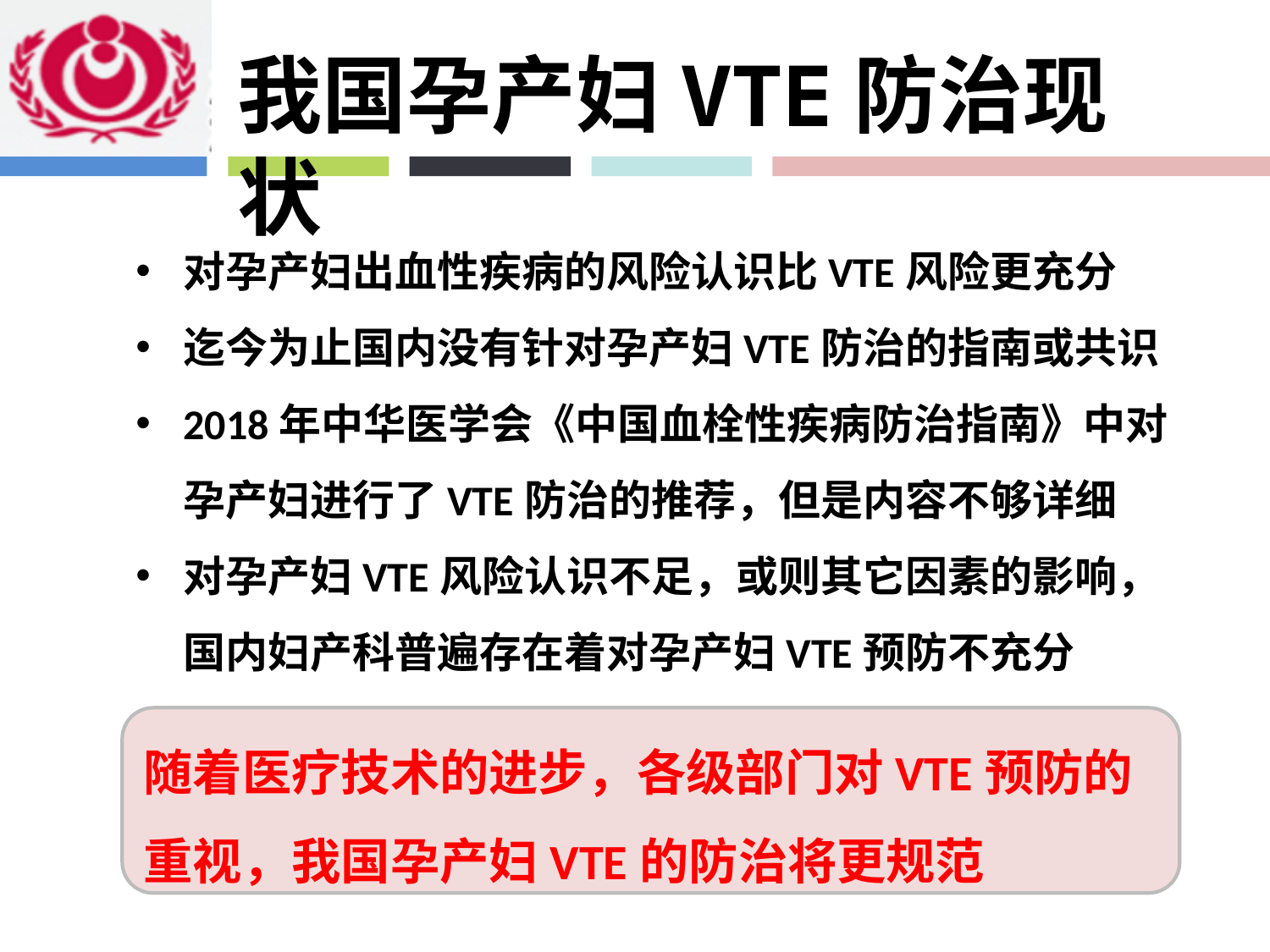

我国孕产妇VTE防治现状
对孕产妇出血性疾病的风险认识比VTE风险更充分
迄今为止国内没有针对孕产妇VTE防治的指南或共识
2018年中华医学会《中国血栓性疾病防治指南》中对孕产妇进行了VTE防治的推荐，但是内容不够详细
对孕产妇VTE风险认识不足，或则其它因素的影响，国内妇产科普遍存在着对孕产妇VTE预防不充分

随着医疗技术的进步，各级部门对VTE预防的重视，我国孕产妇VTE的防治将更规范